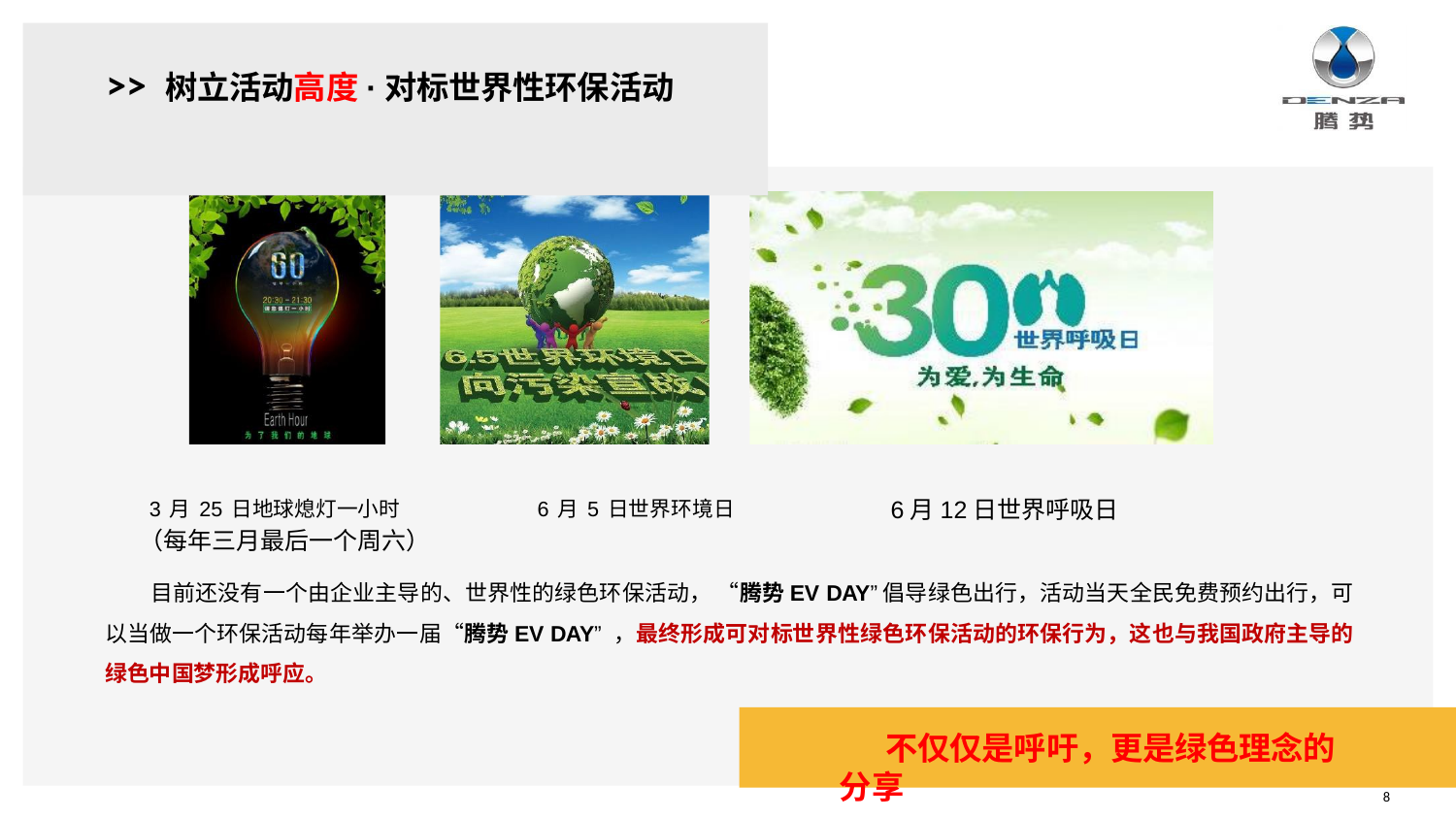

# >> 树立活动高度·对标世界性环保活动

3月25日地球熄灯一小时	6月5日世界环境日	6月12日世界呼吸日
（每年三月最后一个周六）
目前还没有一个由企业主导的、世界性的绿色环保活动， “腾势EV DAY”倡导绿色出行，活动当天全民免费预约出行，可 以当做一个环保活动每年举办一届“腾势EV DAY” ，最终形成可对标世界性绿色环保活动的环保行为，这也与我国政府主导的 绿色中国梦形成呼应。

不仅仅是呼吁，更是绿色理念的分享

8